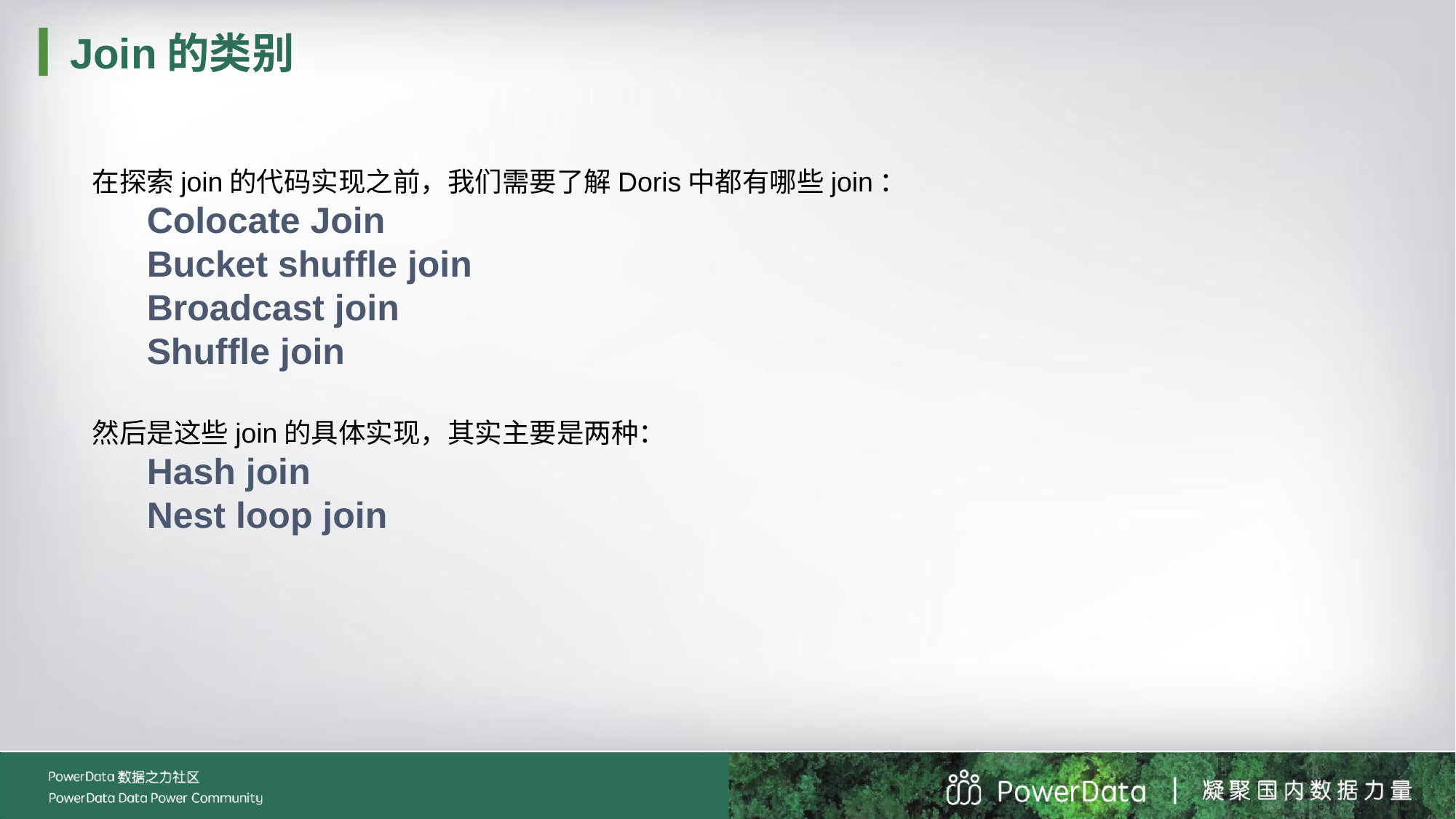

Join的类别

在探索join的代码实现之前，我们需要了解Doris中都有哪些join：
Colocate Join
Bucket shuffle join
Broadcast join
Shuffle join

然后是这些join的具体实现，其实主要是两种：
Hash join
Nest loop join